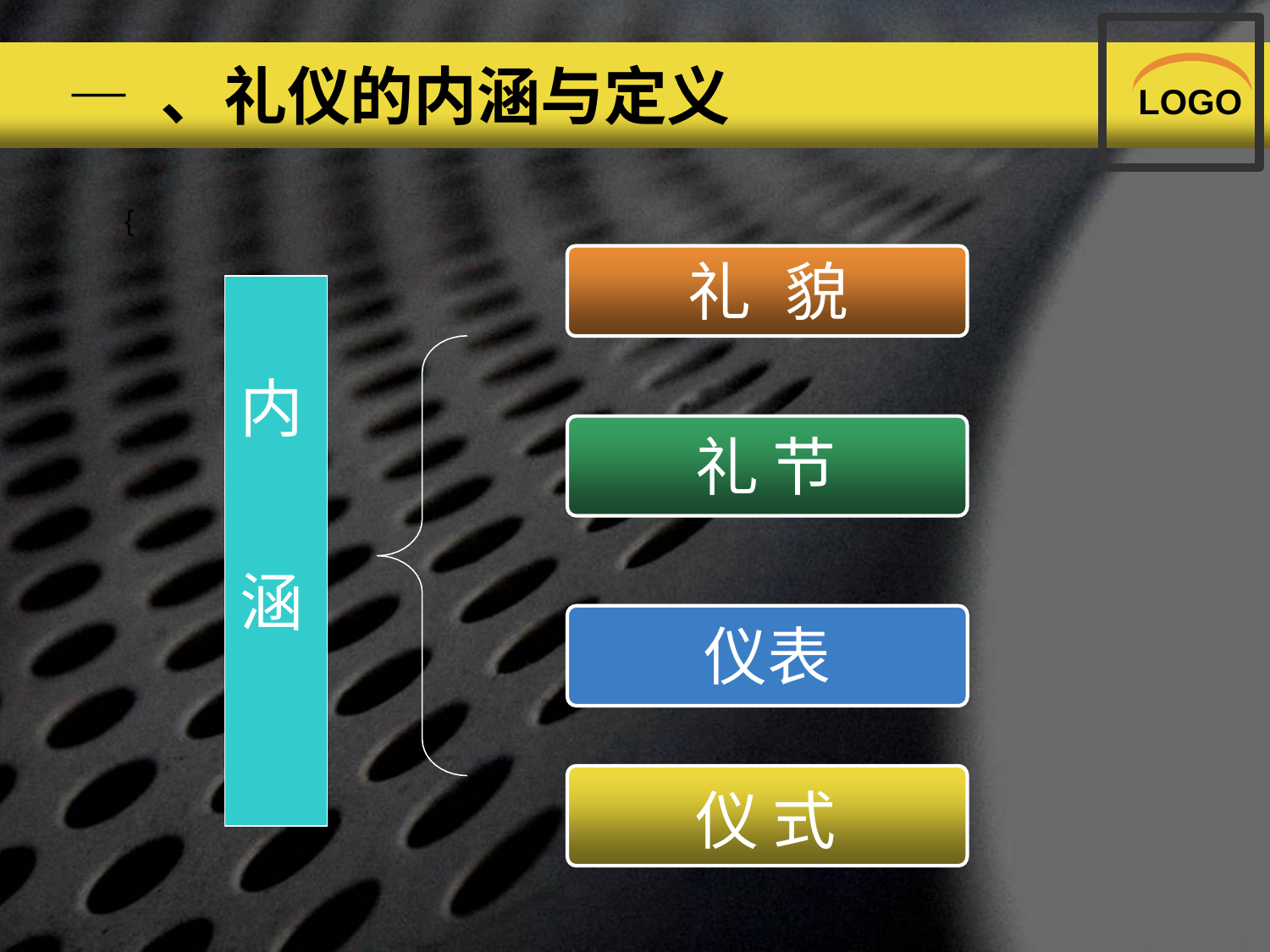

# — 、礼仪的内涵与定义
LOGO

{

礼	貌

内

涵

礼 节

仪表

仪 式